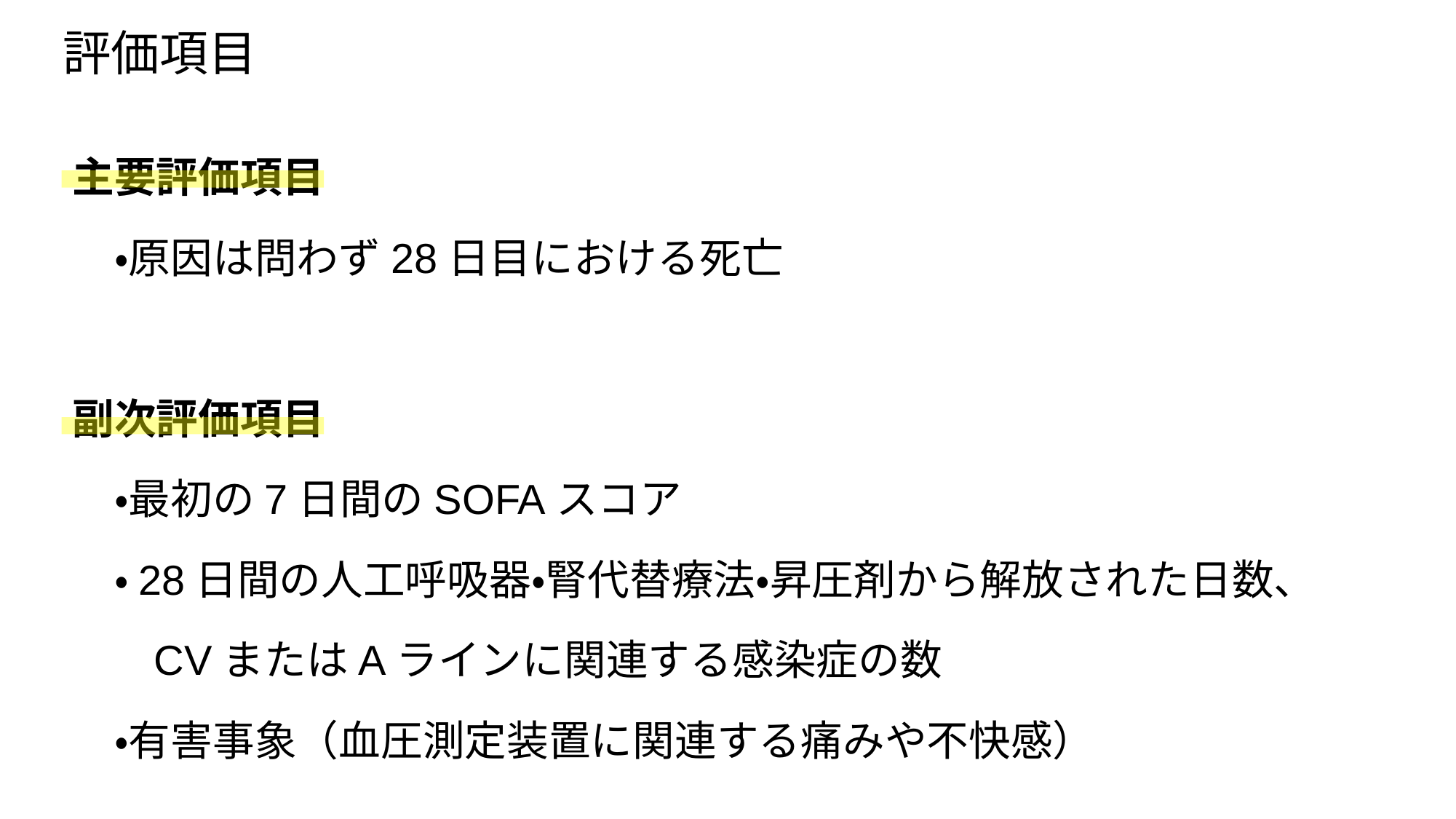

評価項目
主要評価項目
　・原因は問わず28日目における死亡

副次評価項目
　・最初の7日間のSOFAスコア
　・28日間の人工呼吸器・腎代替療法・昇圧剤から解放された日数、
       CVまたはAラインに関連する感染症の数
　・有害事象（血圧測定装置に関連する痛みや不快感）